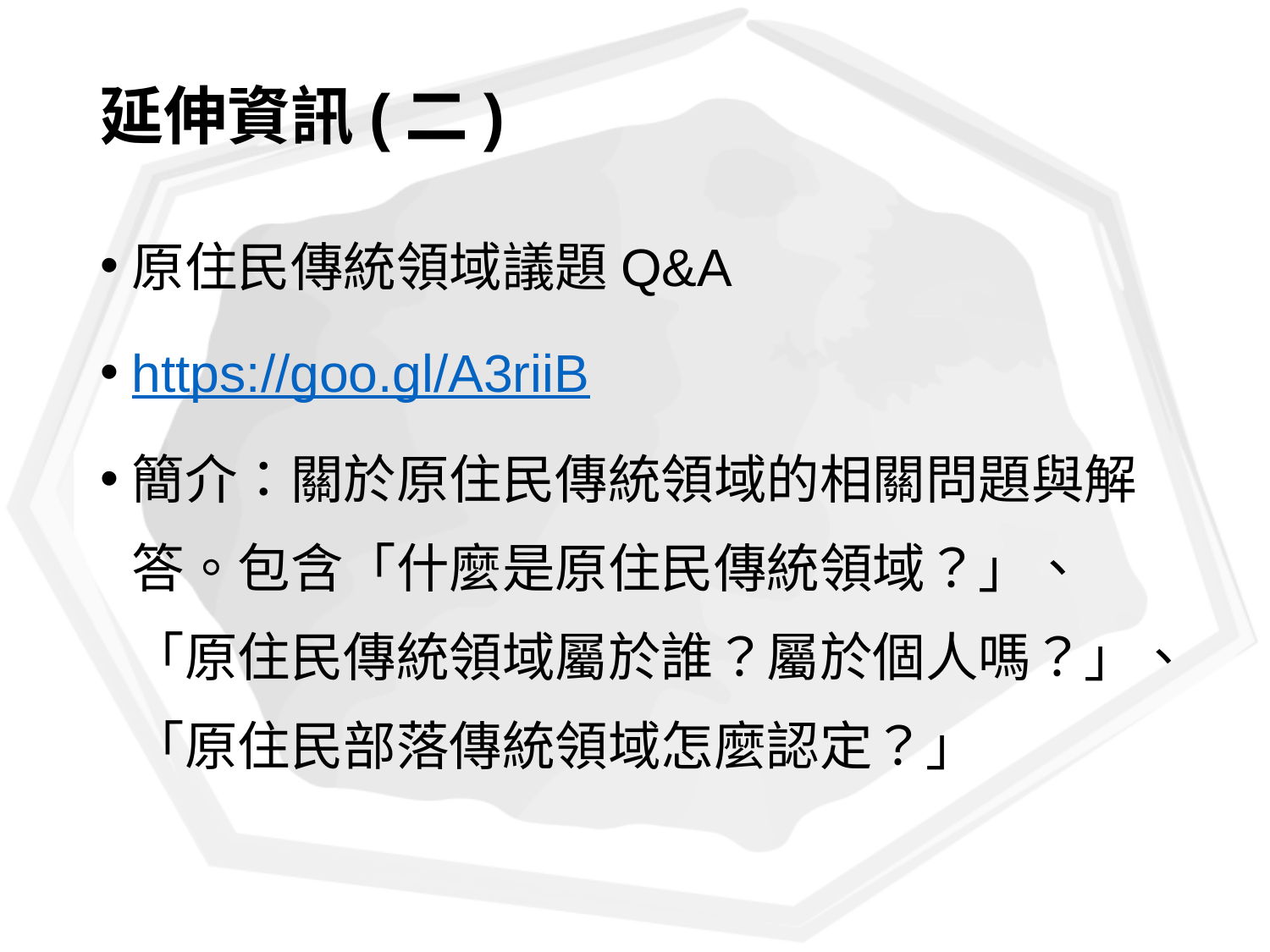

# 延伸資訊(二)
原住民傳統領域議題Q&A
https://goo.gl/A3riiB
簡介：關於原住民傳統領域的相關問題與解答。包含「什麼是原住民傳統領域？」、「原住民傳統領域屬於誰？屬於個人嗎？」、「原住民部落傳統領域怎麼認定？」